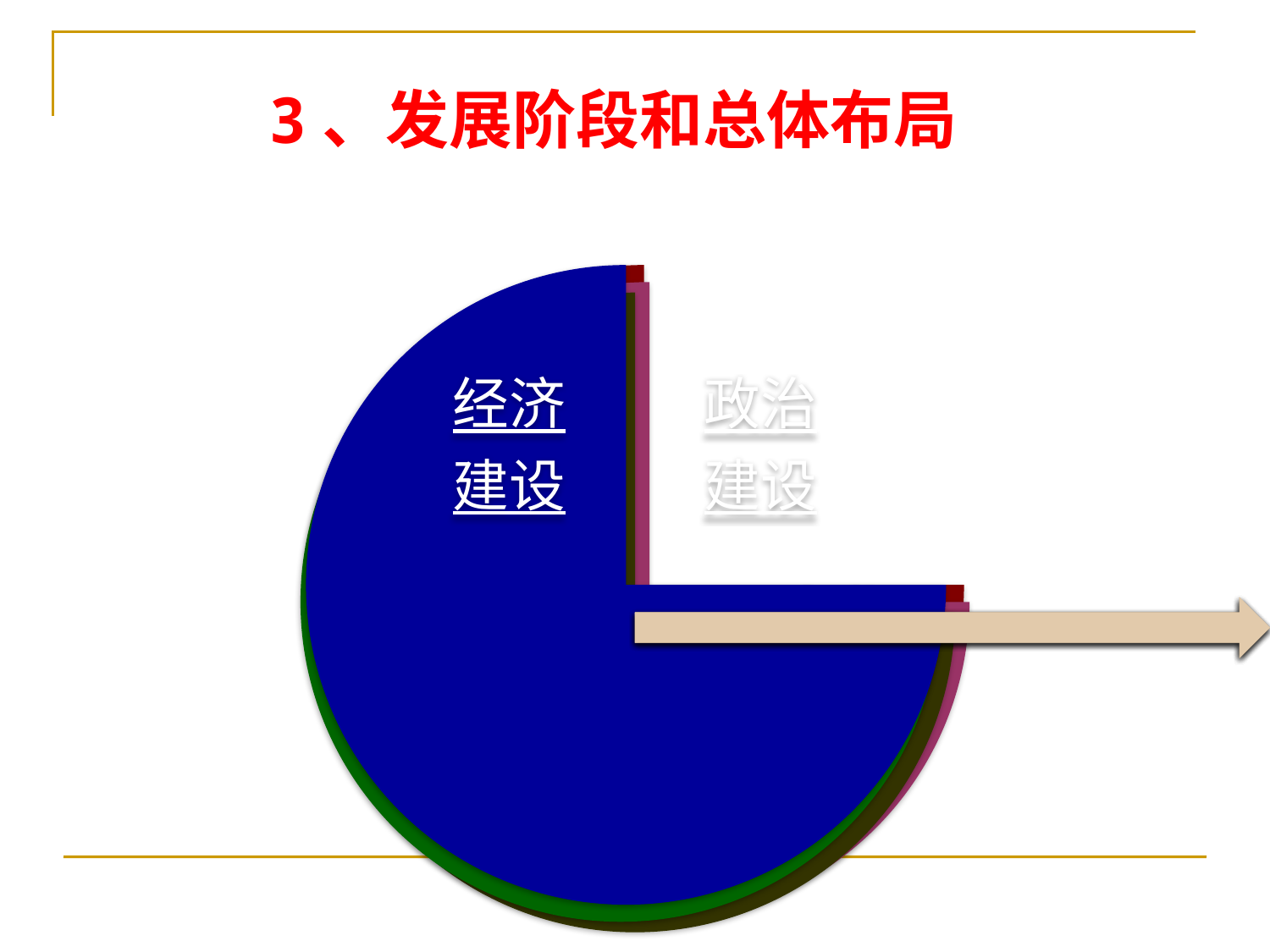

# 3、发展阶段和总体布局
政治
建设
生态文明建设
经济
建设
文化
建设
社会
建设